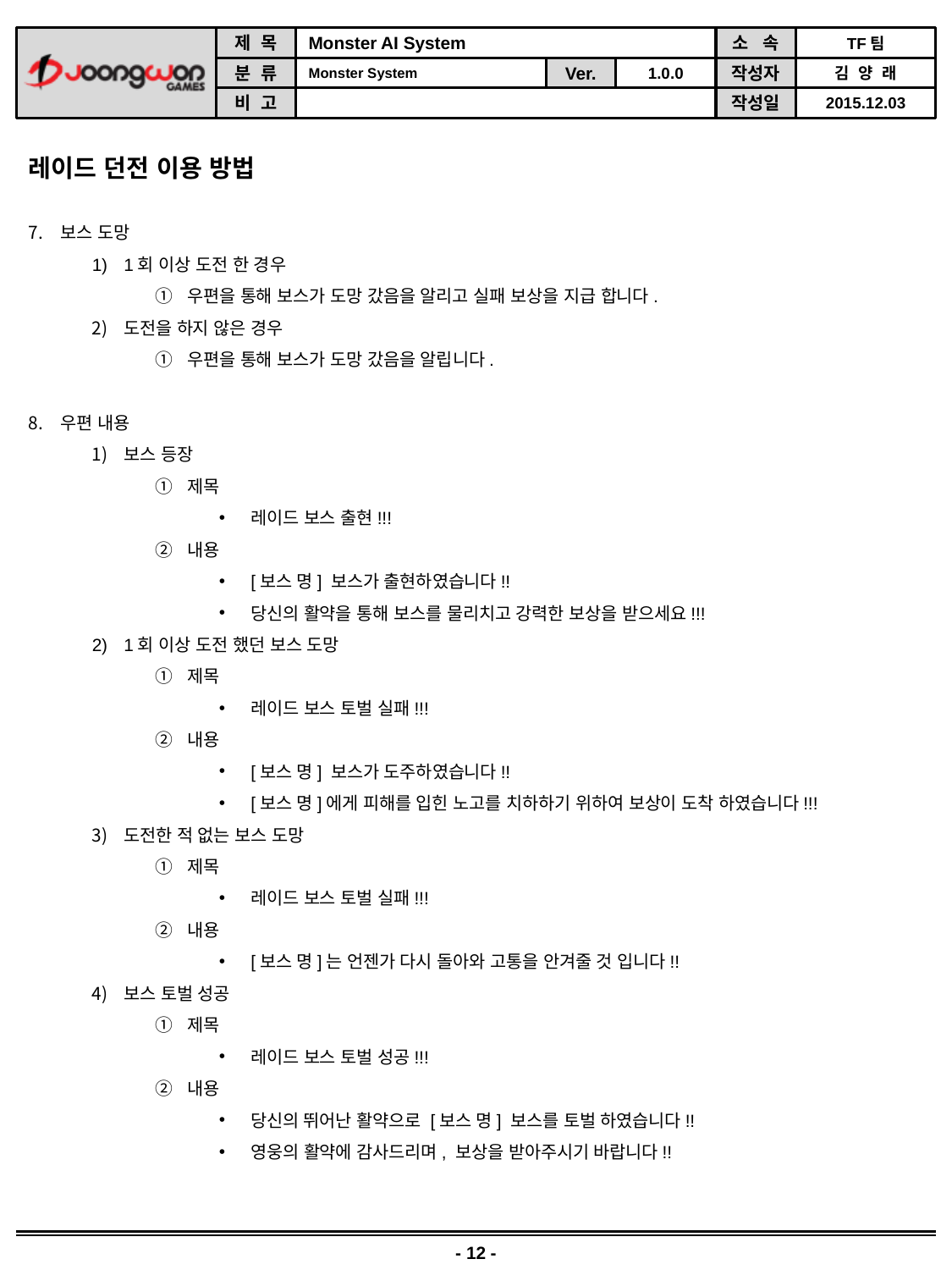

레이드 던전 이용 방법
보스 도망
1회 이상 도전 한 경우
우편을 통해 보스가 도망 갔음을 알리고 실패 보상을 지급 합니다.
도전을 하지 않은 경우
우편을 통해 보스가 도망 갔음을 알립니다.

우편 내용
보스 등장
제목
레이드 보스 출현!!!
내용
[보스 명] 보스가 출현하였습니다!!
당신의 활약을 통해 보스를 물리치고 강력한 보상을 받으세요!!!
1회 이상 도전 했던 보스 도망
제목
레이드 보스 토벌 실패!!!
내용
[보스 명] 보스가 도주하였습니다!!
[보스 명]에게 피해를 입힌 노고를 치하하기 위하여 보상이 도착 하였습니다!!!
도전한 적 없는 보스 도망
제목
레이드 보스 토벌 실패!!!
내용
[보스 명]는 언젠가 다시 돌아와 고통을 안겨줄 것 입니다!!
보스 토벌 성공
제목
레이드 보스 토벌 성공!!!
내용
당신의 뛰어난 활약으로 [보스 명] 보스를 토벌 하였습니다!!
영웅의 활약에 감사드리며, 보상을 받아주시기 바랍니다!!
- 12 -